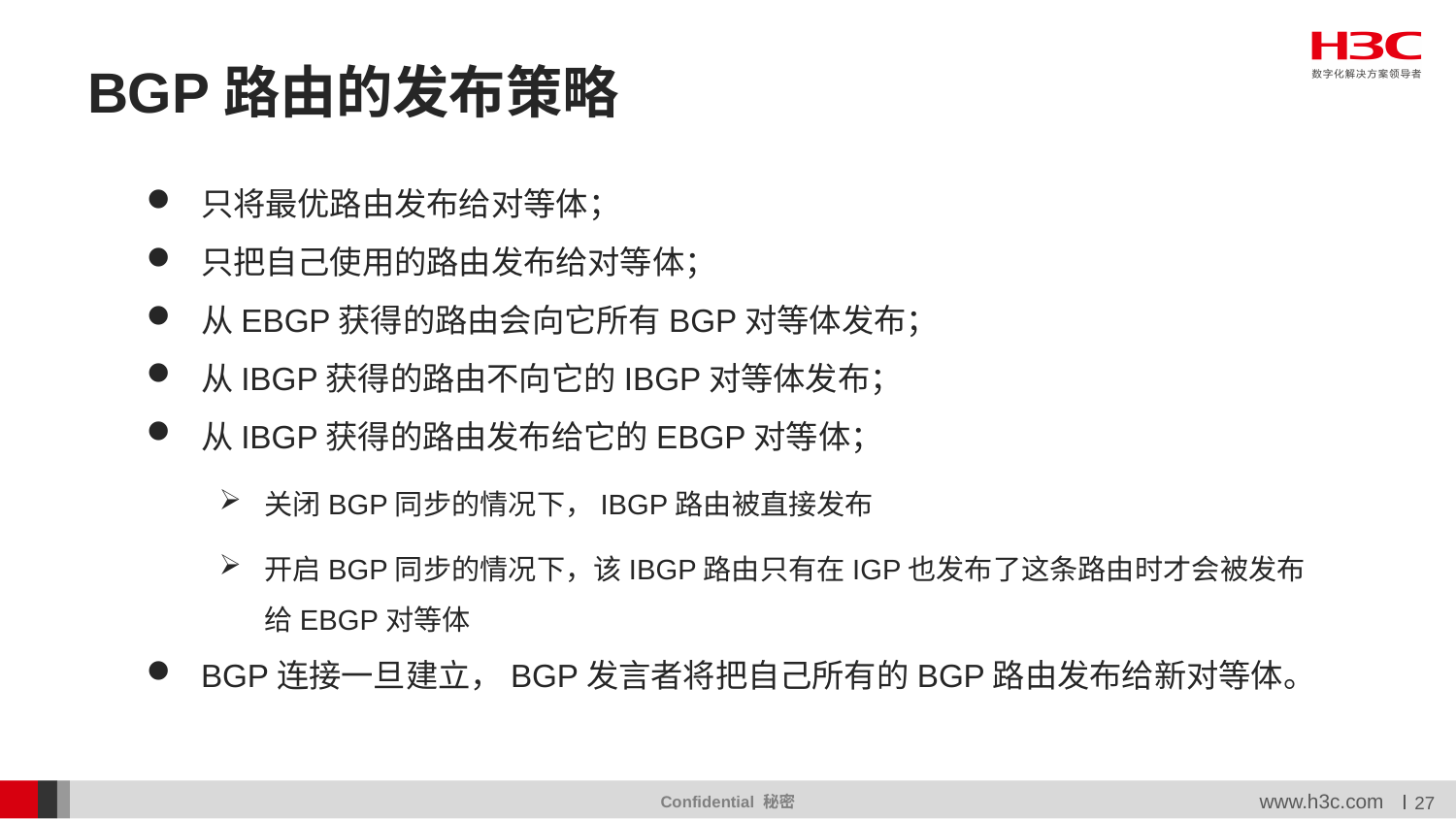

# BGP路由的发布策略
只将最优路由发布给对等体；
只把自己使用的路由发布给对等体；
从EBGP获得的路由会向它所有BGP对等体发布；
从IBGP获得的路由不向它的IBGP对等体发布；
从IBGP获得的路由发布给它的EBGP对等体；
关闭BGP同步的情况下，IBGP路由被直接发布
开启BGP同步的情况下，该IBGP路由只有在IGP也发布了这条路由时才会被发布给EBGP对等体
BGP连接一旦建立，BGP发言者将把自己所有的BGP路由发布给新对等体。